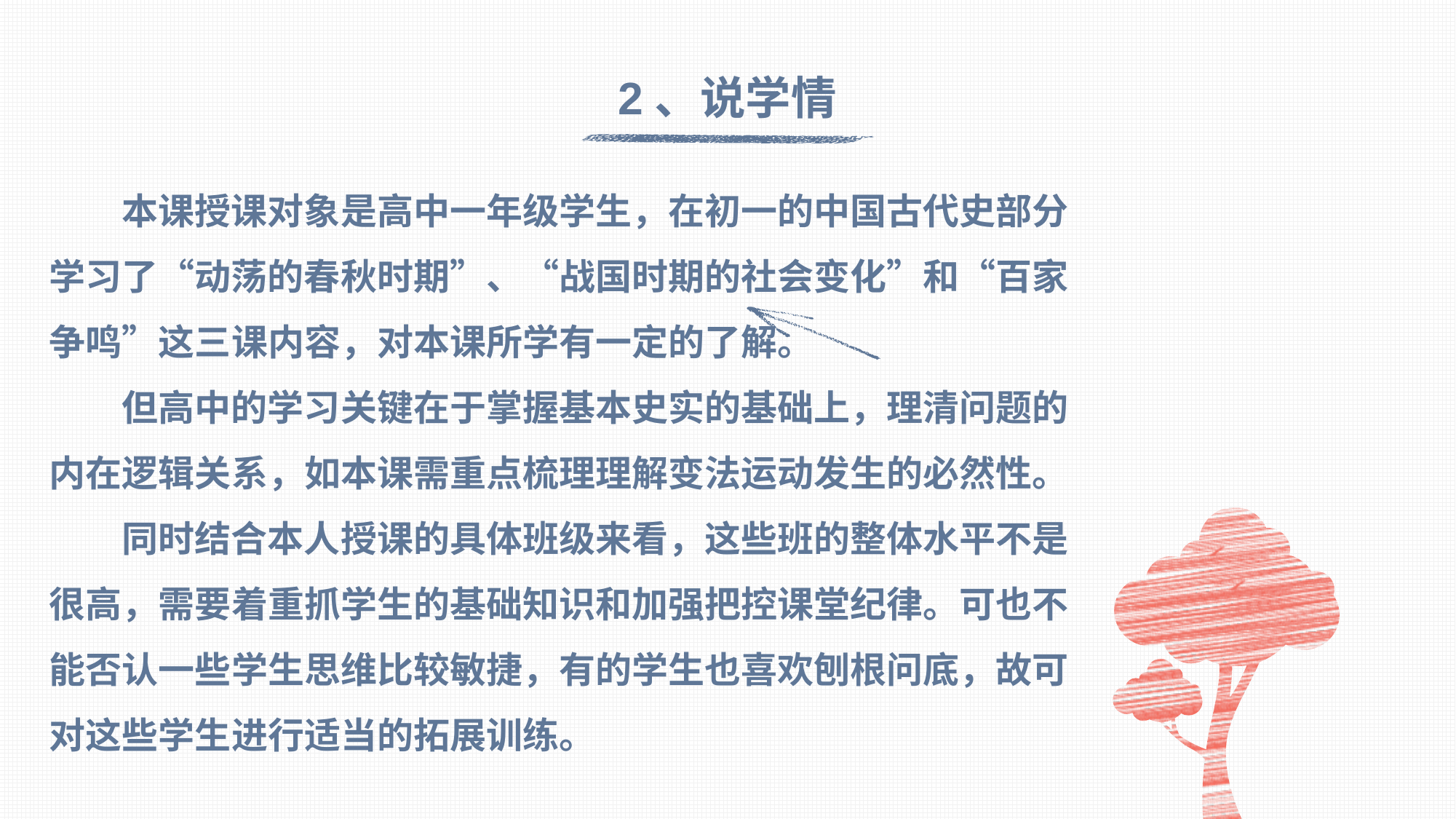

2、说学情

本课授课对象是高中一年级学生，在初一的中国古代史部分学习了“动荡的春秋时期”、“战国时期的社会变化”和“百家争鸣”这三课内容，对本课所学有一定的了解。
但高中的学习关键在于掌握基本史实的基础上，理清问题的内在逻辑关系，如本课需重点梳理理解变法运动发生的必然性。
同时结合本人授课的具体班级来看，这些班的整体水平不是很高，需要着重抓学生的基础知识和加强把控课堂纪律。可也不能否认一些学生思维比较敏捷，有的学生也喜欢刨根问底，故可对这些学生进行适当的拓展训练。